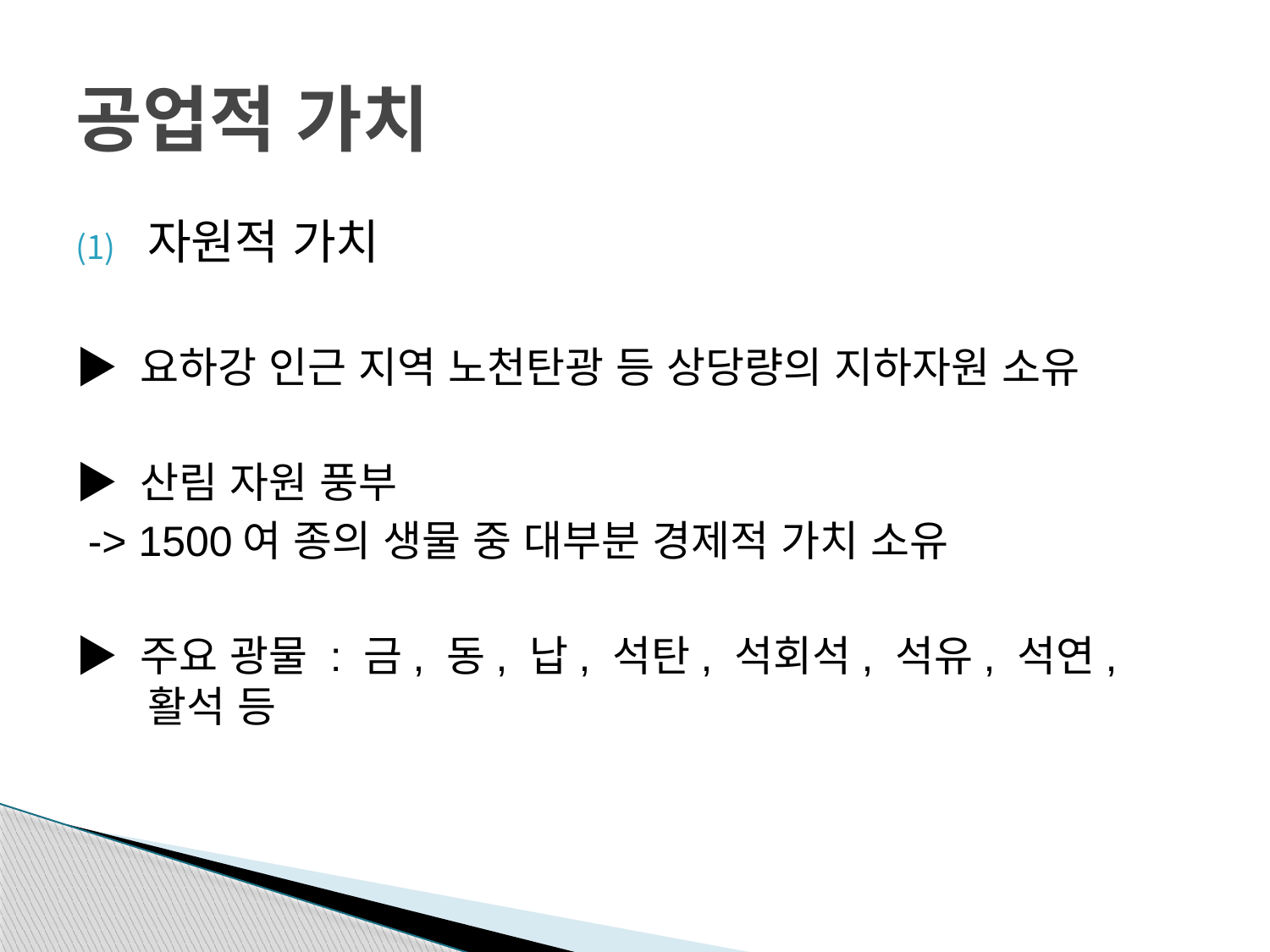

# 공업적 가치
자원적 가치

▶ 요하강 인근 지역 노천탄광 등 상당량의 지하자원 소유

▶ 산림 자원 풍부
 -> 1500여 종의 생물 중 대부분 경제적 가치 소유

▶ 주요 광물 : 금, 동, 납, 석탄, 석회석, 석유, 석연, 활석 등